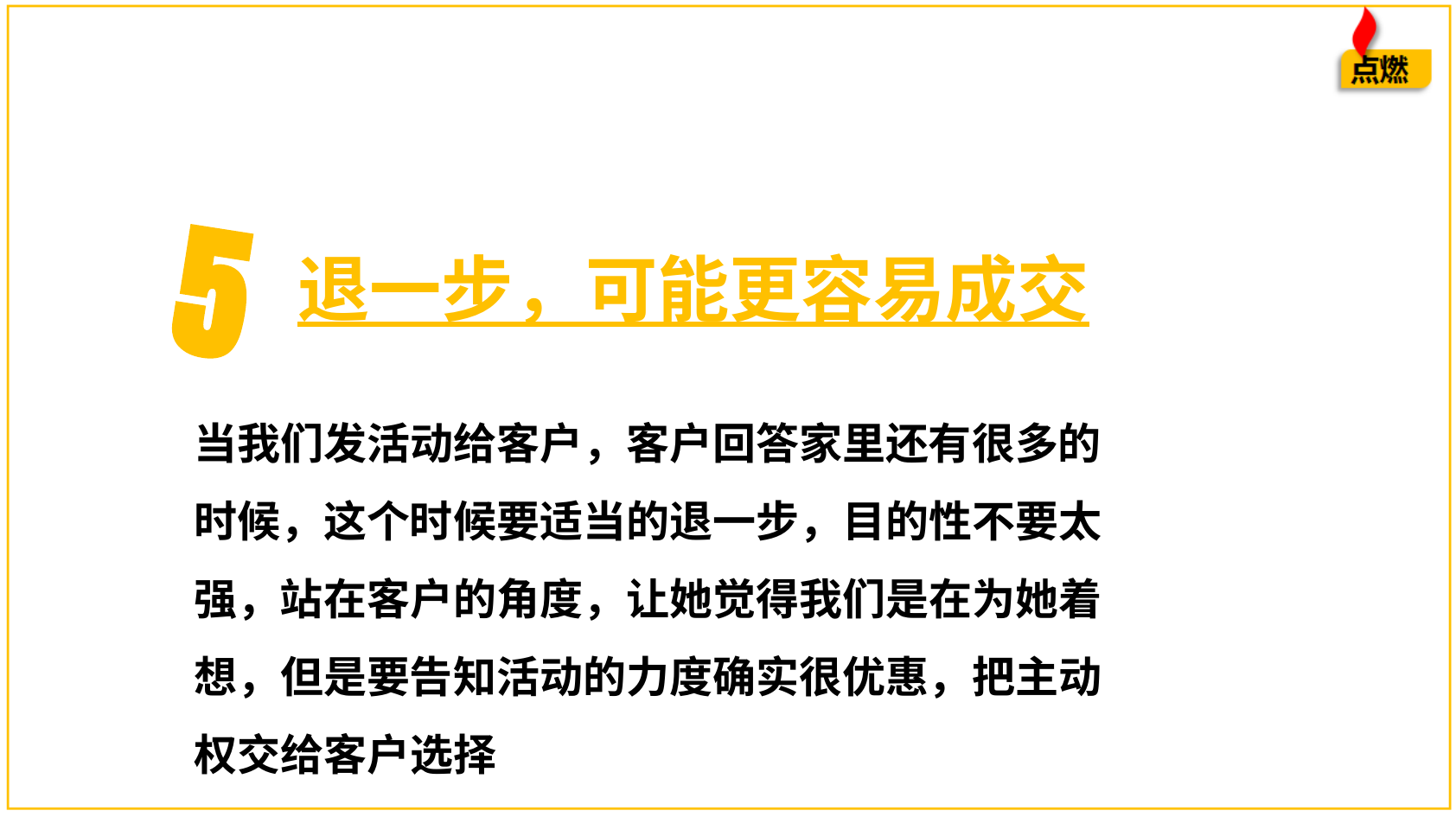

5
退一步，可能更容易成交
当我们发活动给客户，客户回答家里还有很多的时候，这个时候要适当的退一步，目的性不要太强，站在客户的角度，让她觉得我们是在为她着想，但是要告知活动的力度确实很优惠，把主动权交给客户选择